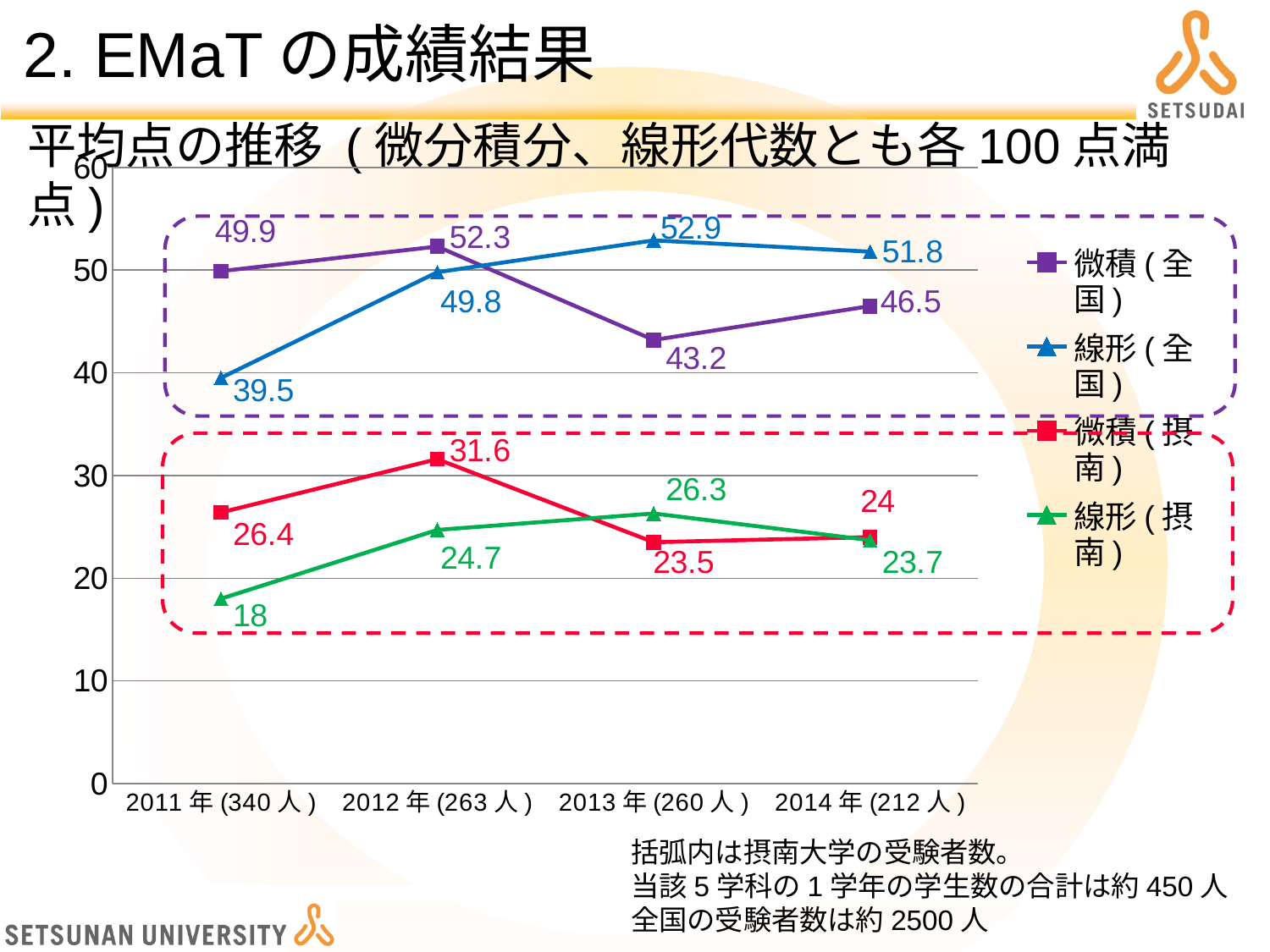

# 2. EMaTの成績結果
平均点の推移 (微分積分、線形代数とも各100点満点)

### Chart

| Category | 微積(全国) | 線形(全国) | 微積(摂南) | 線形(摂南) |
|---|---|---|---|---|
| 2011年(340人) | 49.9 | 39.5 | 26.4 | 18.0 |
| 2012年(263人) | 52.3 | 49.8 | 31.6 | 24.7 |
| 2013年(260人) | 43.2 | 52.9 | 23.5 | 26.3 |
| 2014年(212人) | 46.5 | 51.8 | 24.0 | 23.7 |

括弧内は摂南大学の受験者数。
当該5学科の1学年の学生数の合計は約450人
全国の受験者数は約2500人